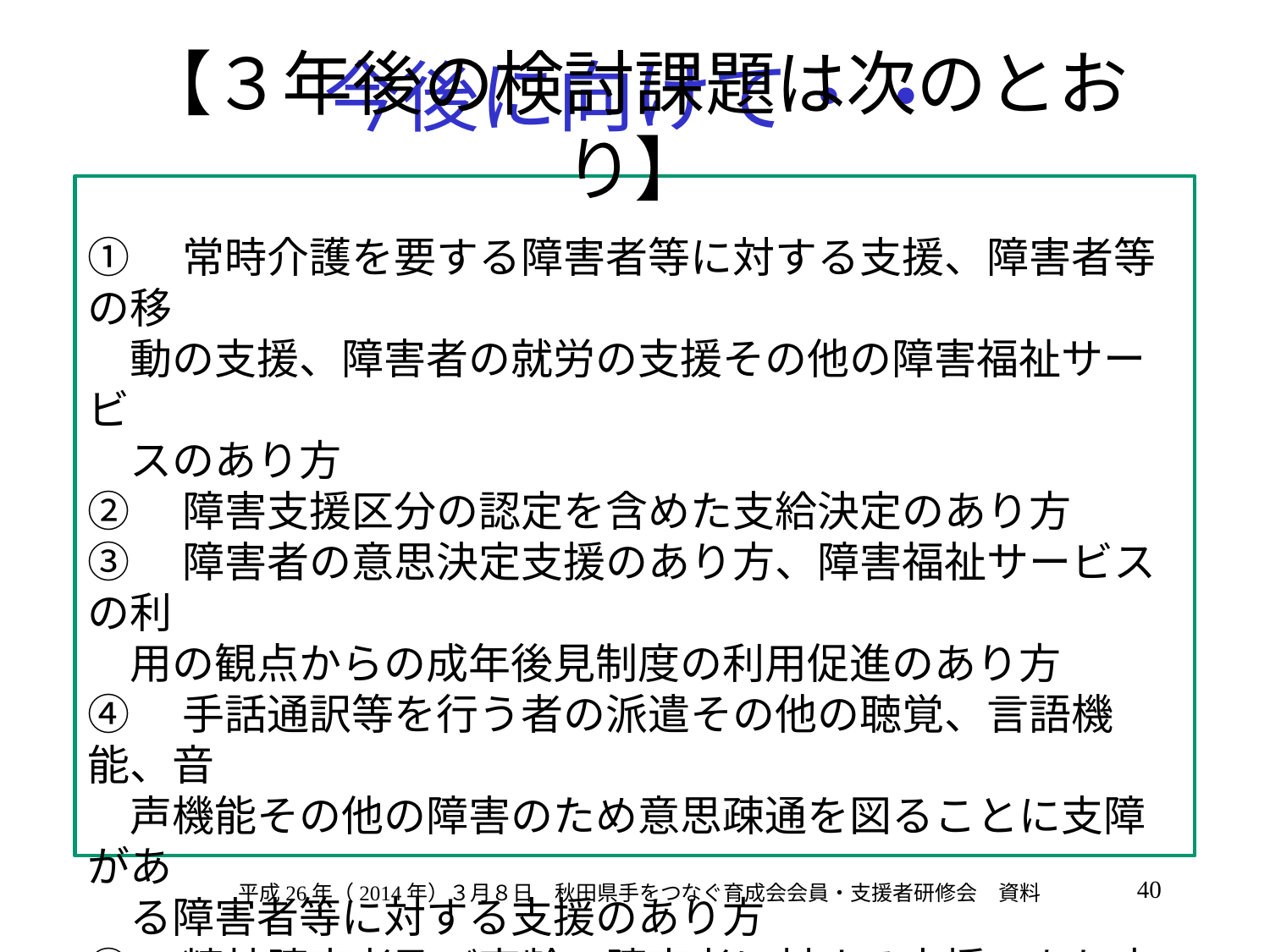

# 今後に向けて・・
【３年後の検討課題は次のとおり】

①　常時介護を要する障害者等に対する支援、障害者等の移
　動の支援、障害者の就労の支援その他の障害福祉サービ
　スのあり方
②　障害支援区分の認定を含めた支給決定のあり方
③　障害者の意思決定支援のあり方、障害福祉サービスの利
　用の観点からの成年後見制度の利用促進のあり方
④　手話通訳等を行う者の派遣その他の聴覚、言語機能、音
　声機能その他の障害のため意思疎通を図ることに支障があ
　る障害者等に対する支援のあり方
⑤　精神障害者及び高齢の障害者に対する支援のあり方
40